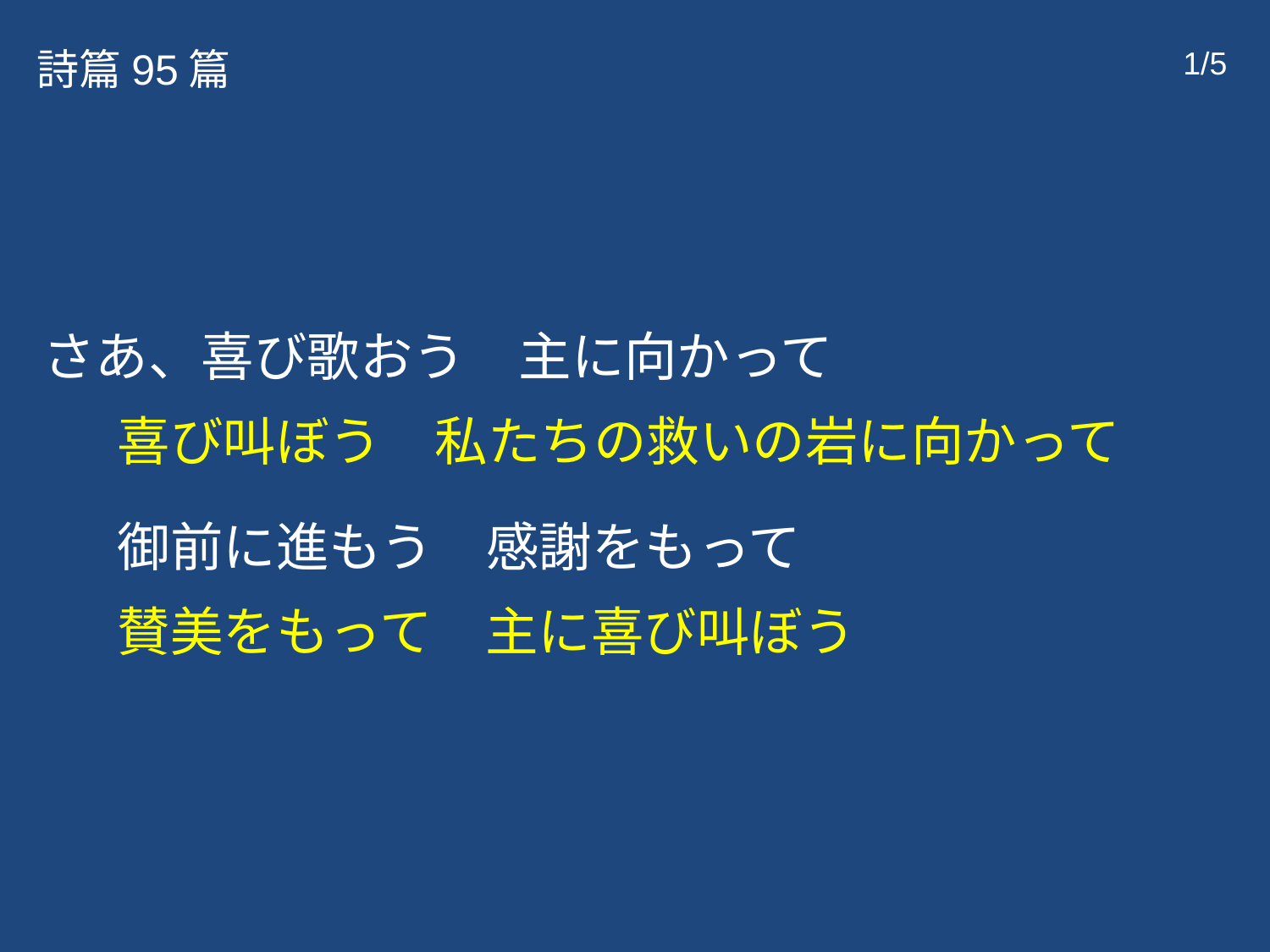

詩篇95篇
1/5

さあ、喜び歌おう　主に向かって
喜び叫ぼう　私たちの救いの岩に向かって
御前に進もう　感謝をもって
賛美をもって　主に喜び叫ぼう